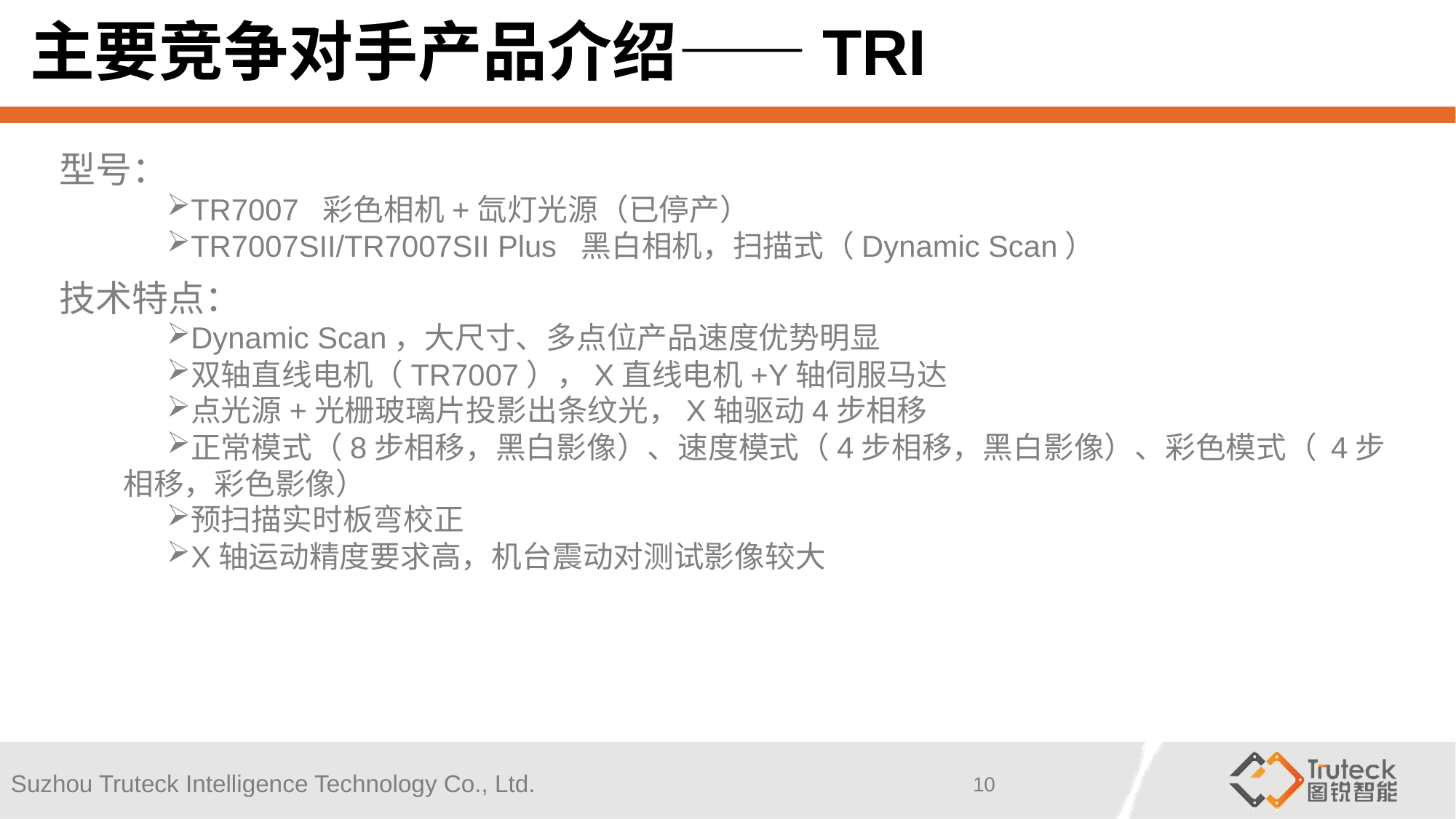

# 主要竞争对手产品介绍——TRI
型号：
TR7007  彩色相机+氙灯光源（已停产）
TR7007SII/TR7007SII Plus  黑白相机，扫描式（Dynamic Scan）
技术特点：
Dynamic Scan，大尺寸、多点位产品速度优势明显
双轴直线电机（TR7007），X直线电机+Y轴伺服马达
点光源+光栅玻璃片投影出条纹光，X轴驱动4步相移
正常模式（8步相移，黑白影像）、速度模式（4步相移，黑白影像）、彩色模式（ 4步相移，彩色影像）
预扫描实时板弯校正
X轴运动精度要求高，机台震动对测试影像较大